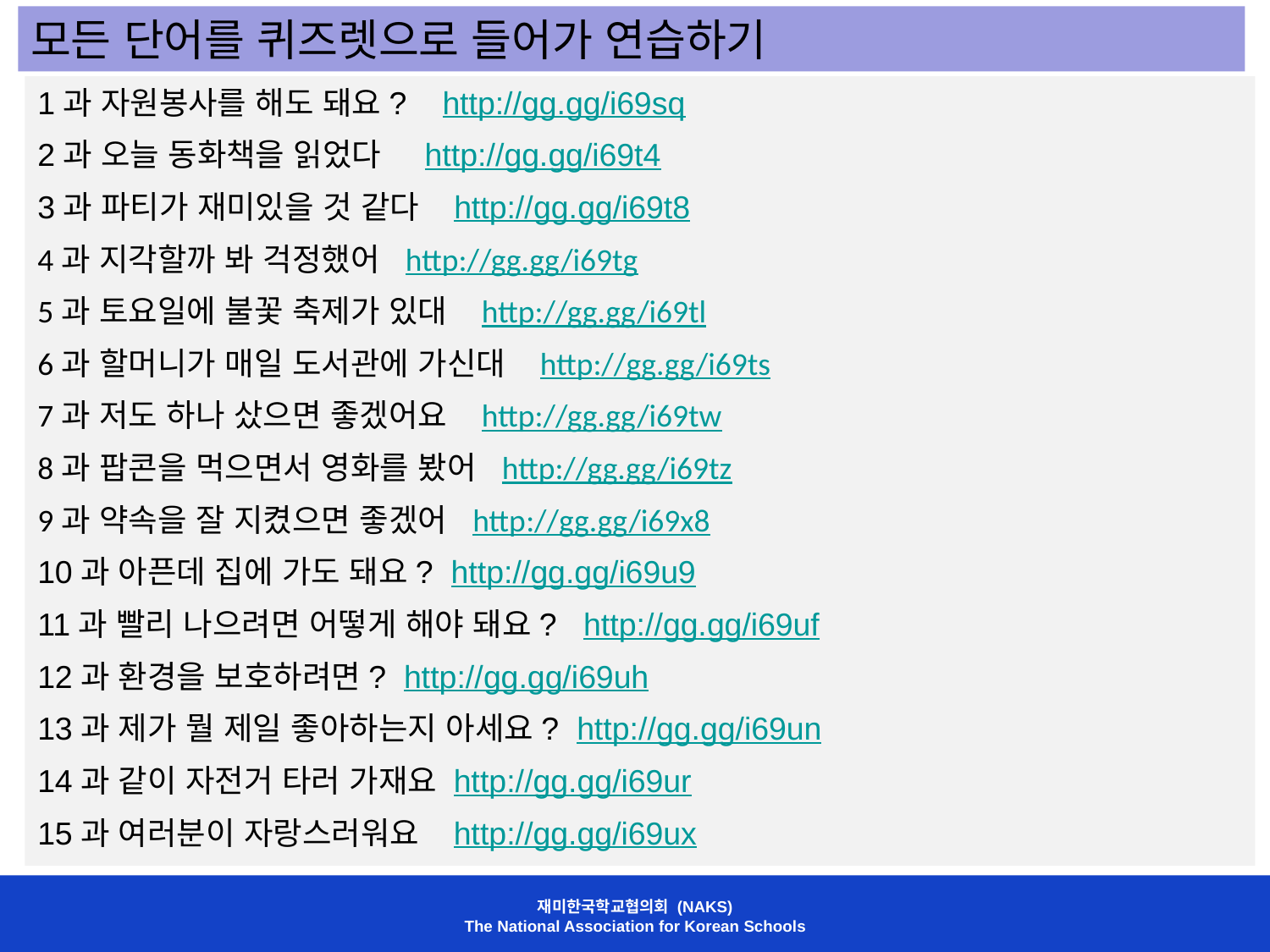

모든 단어를 퀴즈렛으로 들어가 연습하기
1과 자원봉사를 해도 돼요?    http://gg.gg/i69sq
2과 오늘 동화책을 읽었다    http://gg.gg/i69t4
3과 파티가 재미있을 것 같다   http://gg.gg/i69t8
4과 지각할까 봐 걱정했어  http://gg.gg/i69tg
5과 토요일에 불꽃 축제가 있대   http://gg.gg/i69tl
6과 할머니가 매일 도서관에 가신대   http://gg.gg/i69ts
7과 저도 하나 샀으면 좋겠어요   http://gg.gg/i69tw
8과 팝콘을 먹으면서 영화를 봤어  http://gg.gg/i69tz
9과 약속을 잘 지켰으면 좋겠어  http://gg.gg/i69x8
10과 아픈데 집에 가도 돼요?  http://gg.gg/i69u9
11과 빨리 나으려면 어떻게 해야 돼요?   http://gg.gg/i69uf
12과 환경을 보호하려면?  http://gg.gg/i69uh
13과 제가 뭘 제일 좋아하는지 아세요?  http://gg.gg/i69un
14과 같이 자전거 타러 가재요 http://gg.gg/i69ur
15과 여러분이 자랑스러워요   http://gg.gg/i69ux

재미한국학교협의회 (NAKS)
The National Association for Korean Schools